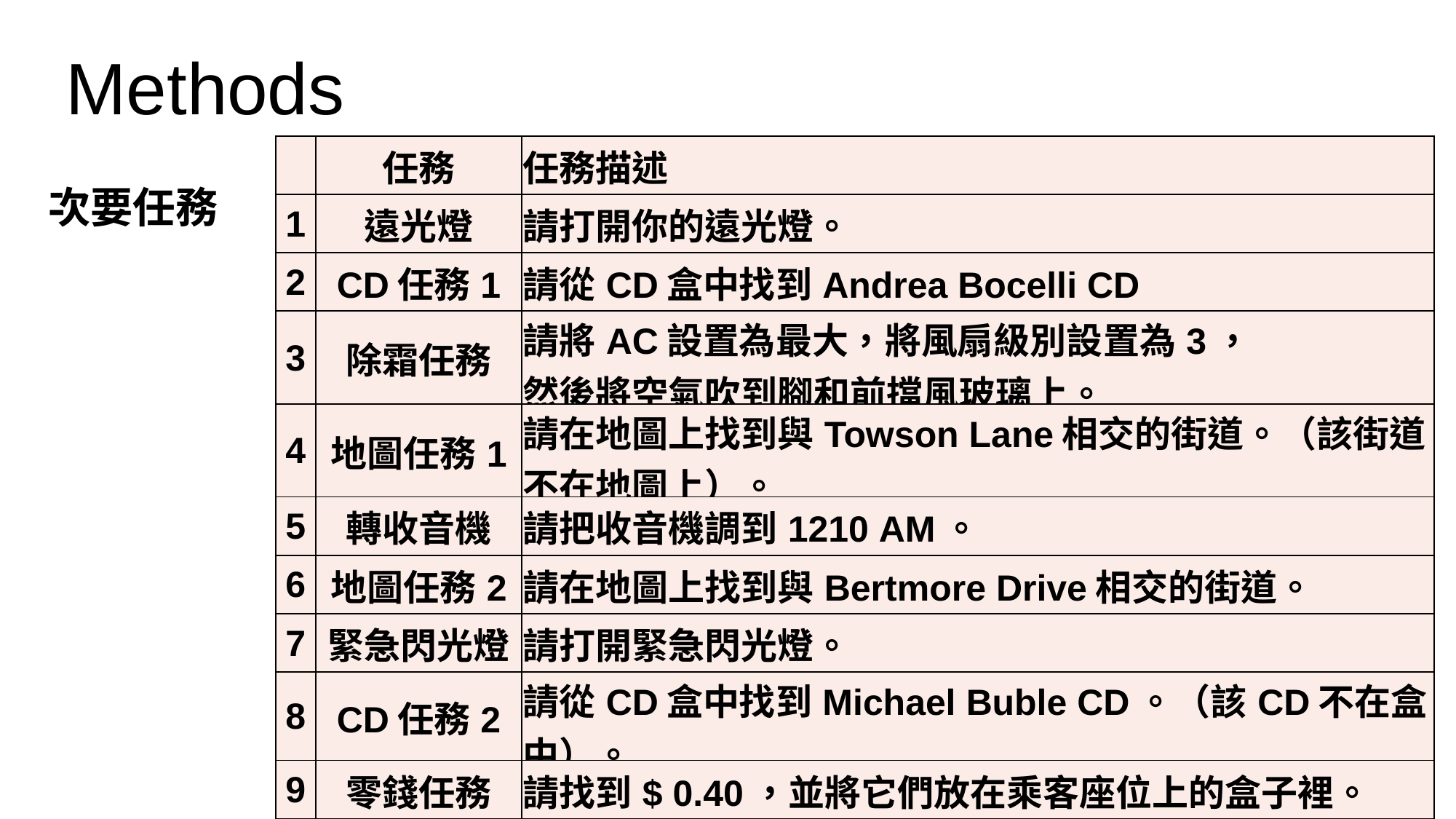

Methods
|  | 任務 | 任務描述 |
| --- | --- | --- |
| 1 | 遠光燈 | 請打開你的遠光燈。 |
| 2 | CD任務1 | 請從CD盒中找到Andrea Bocelli CD |
| 3 | 除霜任務 | 請將AC設置為最大，將風扇級別設置為3， 然後將空氣吹到腳和前擋風玻璃上。 |
| 4 | 地圖任務1 | 請在地圖上找到與Towson Lane相交的街道。（該街道不在地圖上）。 |
| 5 | 轉收音機 | 請把收音機調到1210 AM。 |
| 6 | 地圖任務2 | 請在地圖上找到與Bertmore Drive相交的街道。 |
| 7 | 緊急閃光燈 | 請打開緊急閃光燈。 |
| 8 | CD任務2 | 請從CD盒中找到Michael Buble CD。（該CD不在盒中）。 |
| 9 | 零錢任務 | 請找到$ 0.40，並將它們放在乘客座位上的盒子裡。 |
次要任務